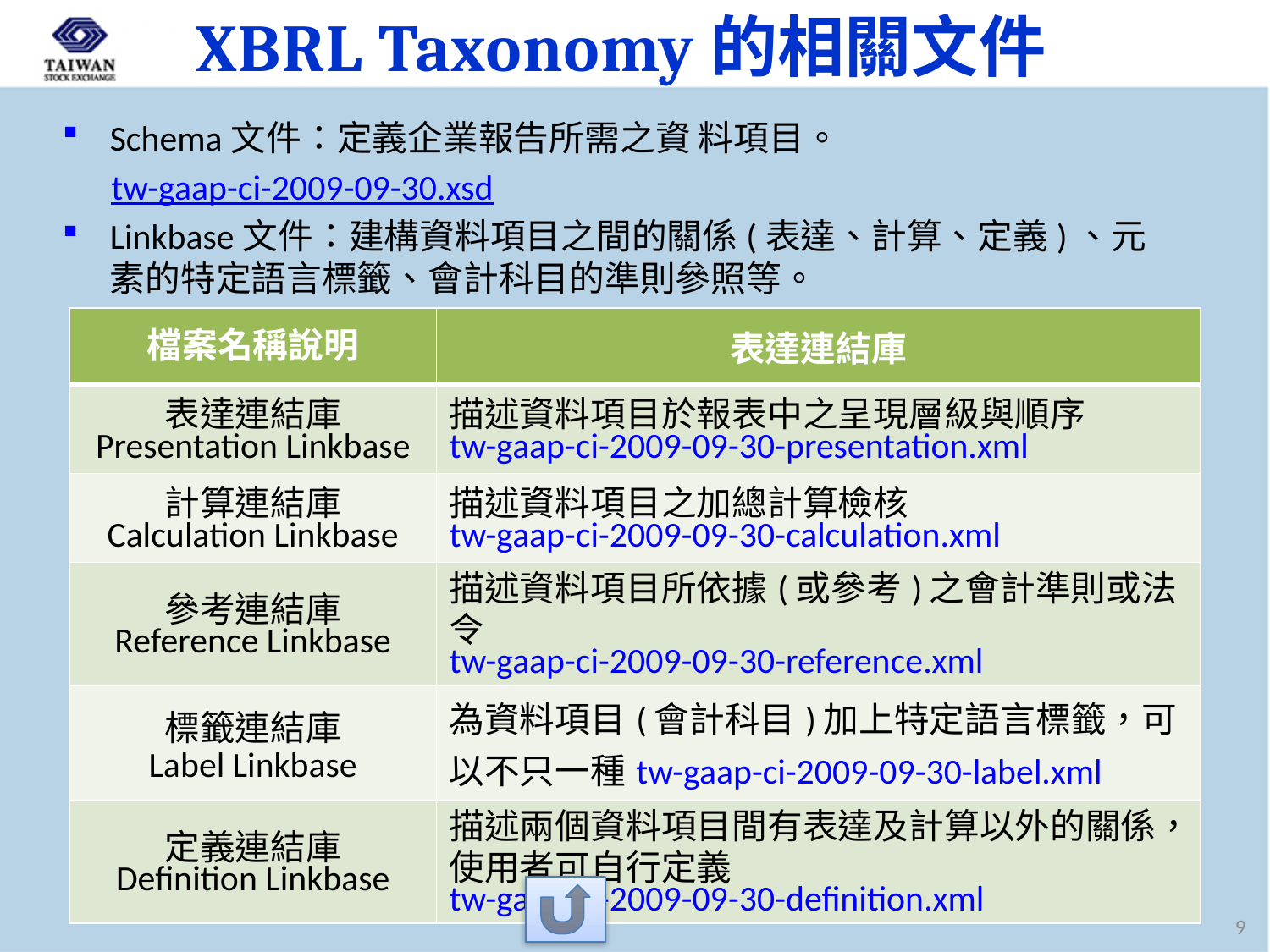

# XBRL Taxonomy的相關文件
Schema文件：定義企業報告所需之資 料項目。
tw-gaap-ci-2009-09-30.xsd
Linkbase文件：建構資料項目之間的關係(表達、計算、定義)、元素的特定語言標籤、會計科目的準則參照等。
| 檔案名稱說明 | 表達連結庫 |
| --- | --- |
| 表達連結庫 Presentation Linkbase | 描述資料項目於報表中之呈現層級與順序 tw-gaap-ci-2009-09-30-presentation.xml |
| 計算連結庫 Calculation Linkbase | 描述資料項目之加總計算檢核 tw-gaap-ci-2009-09-30-calculation.xml |
| 參考連結庫 Reference Linkbase | 描述資料項目所依據(或參考)之會計準則或法令 tw-gaap-ci-2009-09-30-reference.xml |
| 標籤連結庫 Label Linkbase | 為資料項目(會計科目)加上特定語言標籤，可以不只一種tw-gaap-ci-2009-09-30-label.xml |
| 定義連結庫 Definition Linkbase | 描述兩個資料項目間有表達及計算以外的關係，使用者可自行定義 tw-gaap-ci-2009-09-30-definition.xml |

9